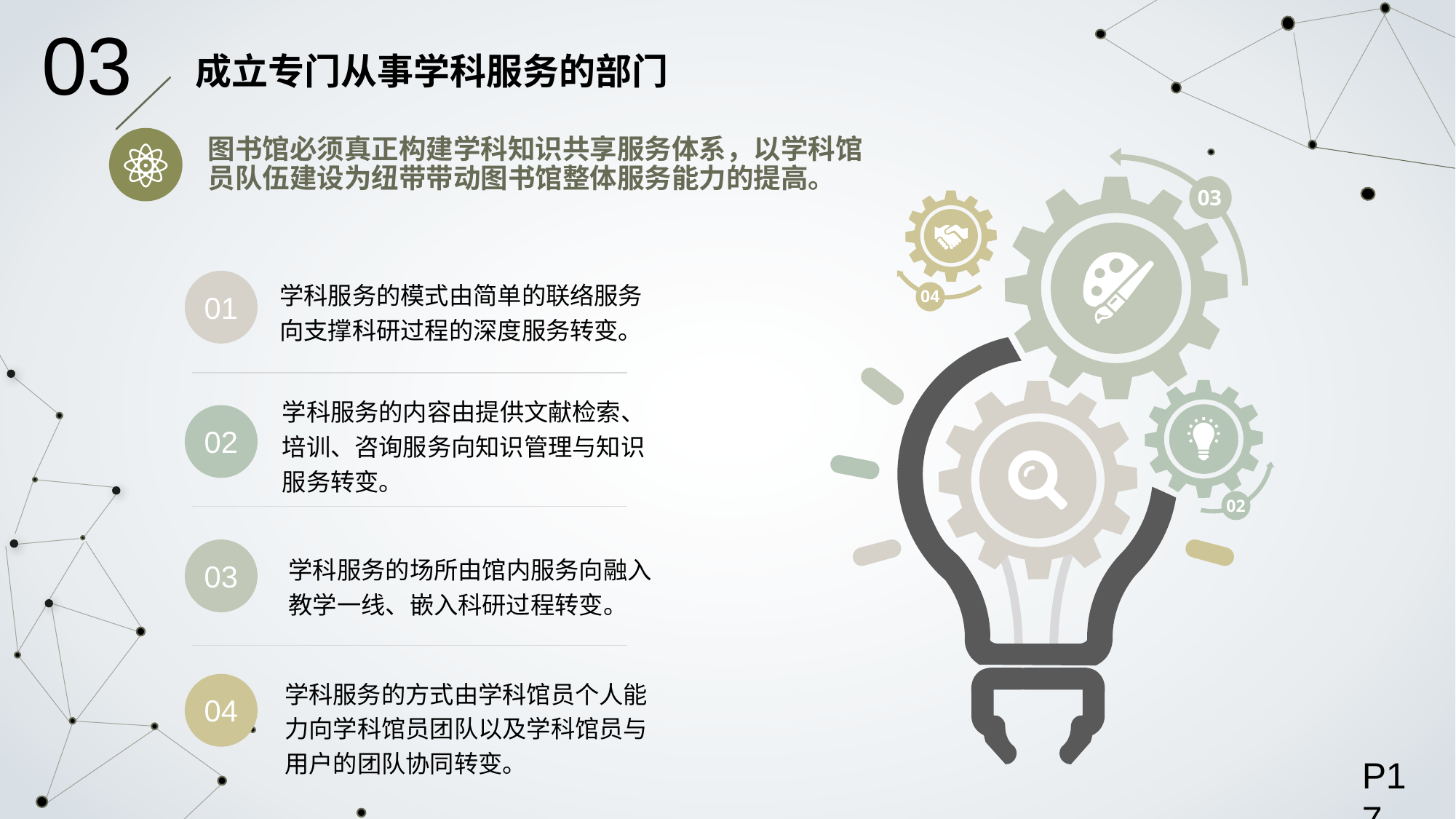

03

成立专门从事学科服务的部门

图书馆必须真正构建学科知识共享服务体系，以学科馆员队伍建设为纽带带动图书馆整体服务能力的提高。

03

04

02

学科服务的模式由简单的联络服务向支撑科研过程的深度服务转变。

01

学科服务的内容由提供文献检索、培训、咨询服务向知识管理与知识服务转变。

02

03
学科服务的场所由馆内服务向融入教学一线、嵌入科研过程转变。

学科服务的方式由学科馆员个人能力向学科馆员团队以及学科馆员与用户的团队协同转变。

04

P17